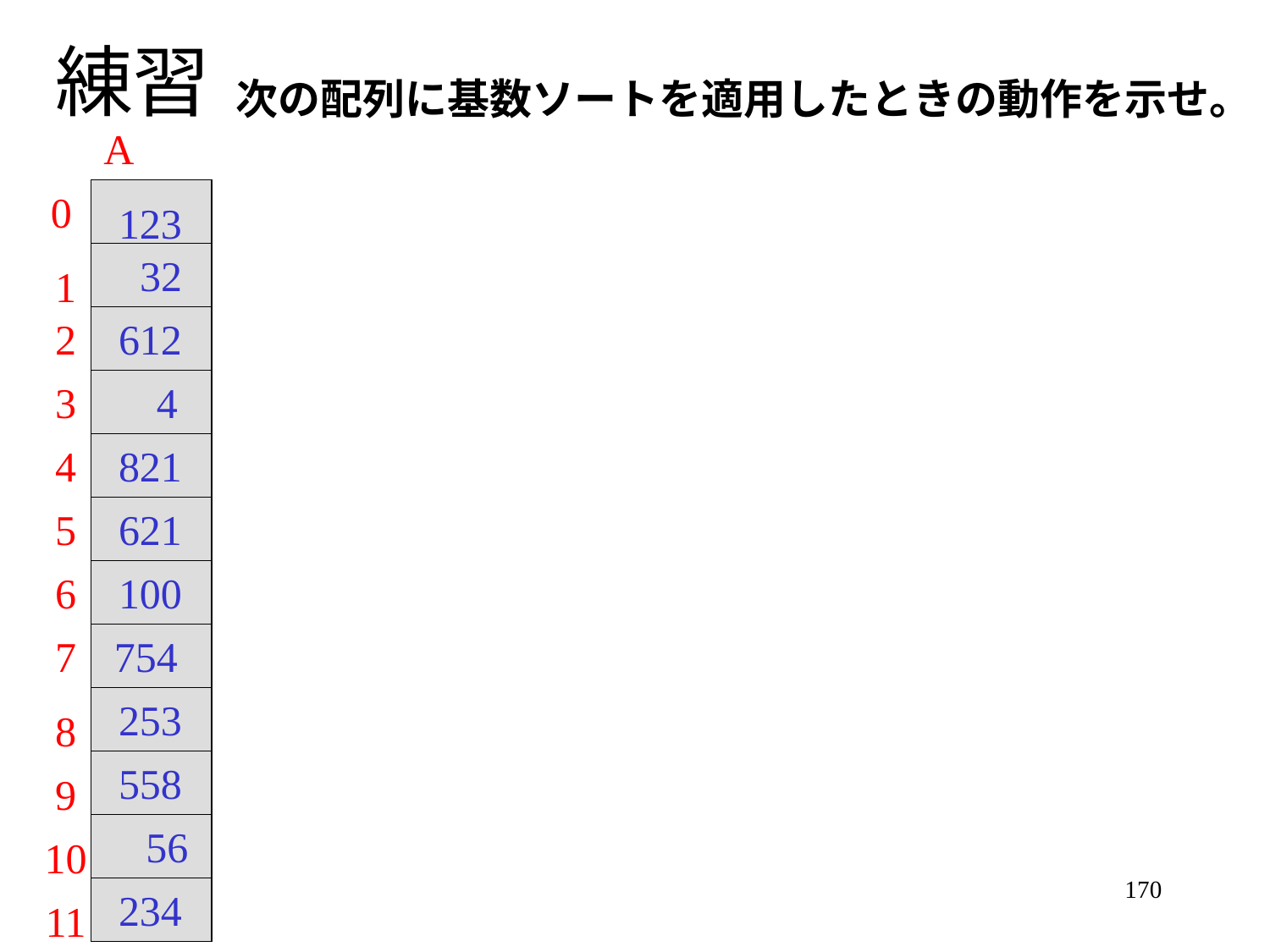

# 練習
次の配列に基数ソートを適用したときの動作を示せ。
A
0

123

  32
1
2

612
3

4
4

821
5

621
6

100
7

754

253
8

558
9

56
10
170

234
11